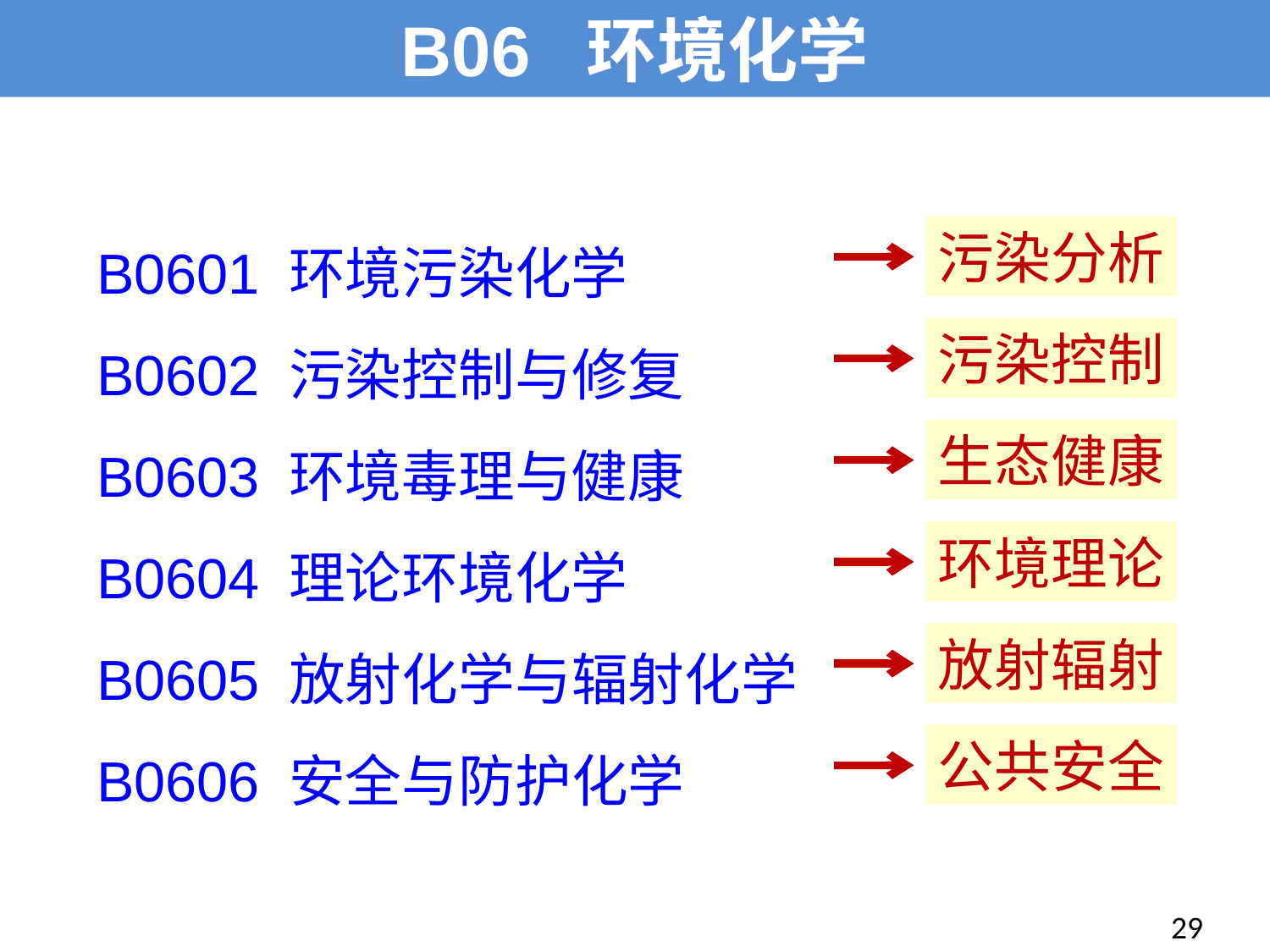

B06  环境化学
B0601 环境污染化学
B0602 污染控制与修复
B0603 环境毒理与健康
B0604 理论环境化学
B0605 放射化学与辐射化学
B0606 安全与防护化学
污染分析
污染控制
生态健康
环境理论
放射辐射
公共安全